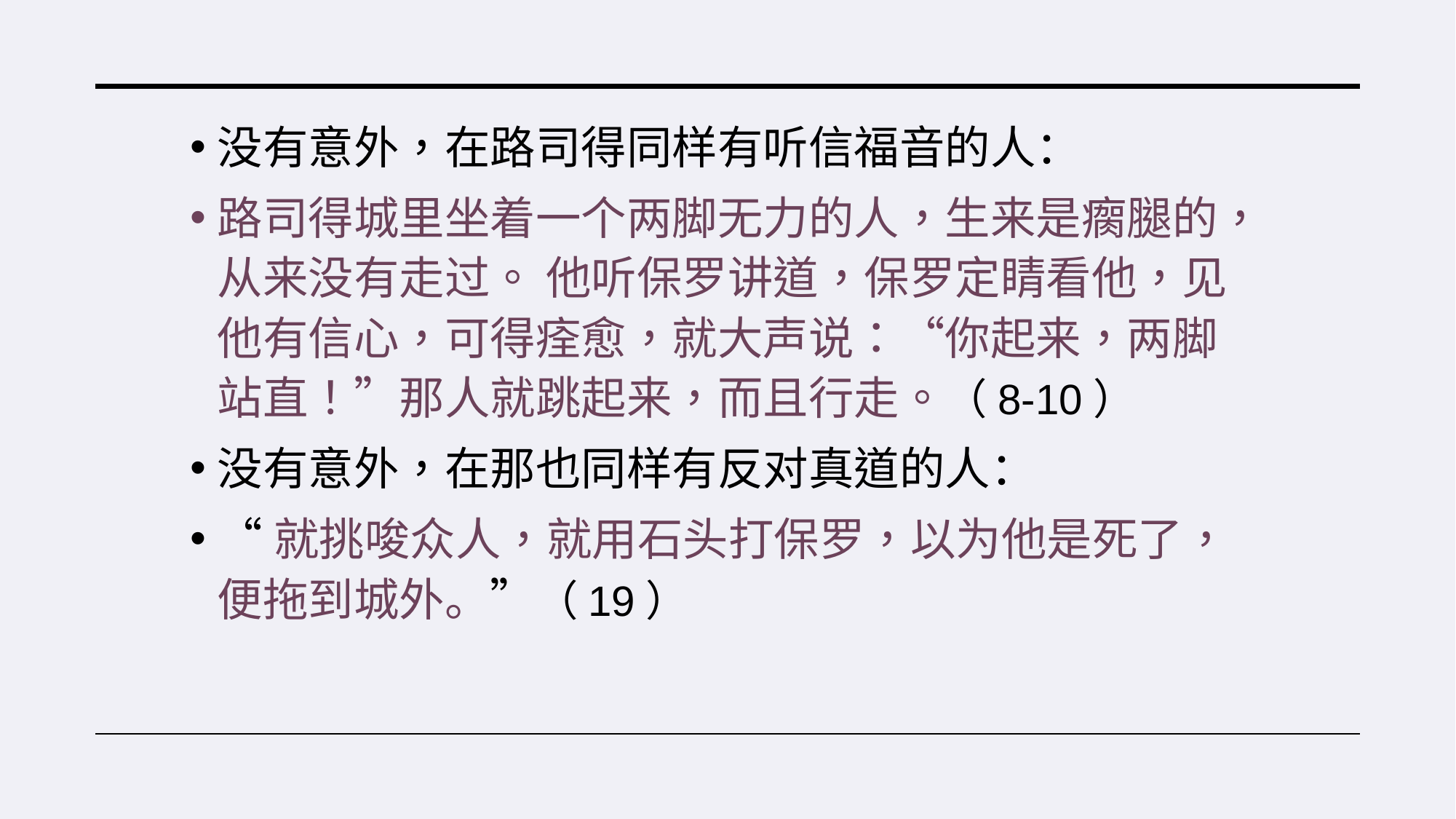

没有意外，在路司得同样有听信福音的人：
路司得城里坐着一个两脚无力的人，生来是瘸腿的，从来没有走过。 他听保罗讲道，保罗定睛看他，见他有信心，可得痊愈，就大声说：“你起来，两脚站直！”那人就跳起来，而且行走。（8-10）
没有意外，在那也同样有反对真道的人：
“就挑唆众人，就用石头打保罗，以为他是死了，便拖到城外。”（19）